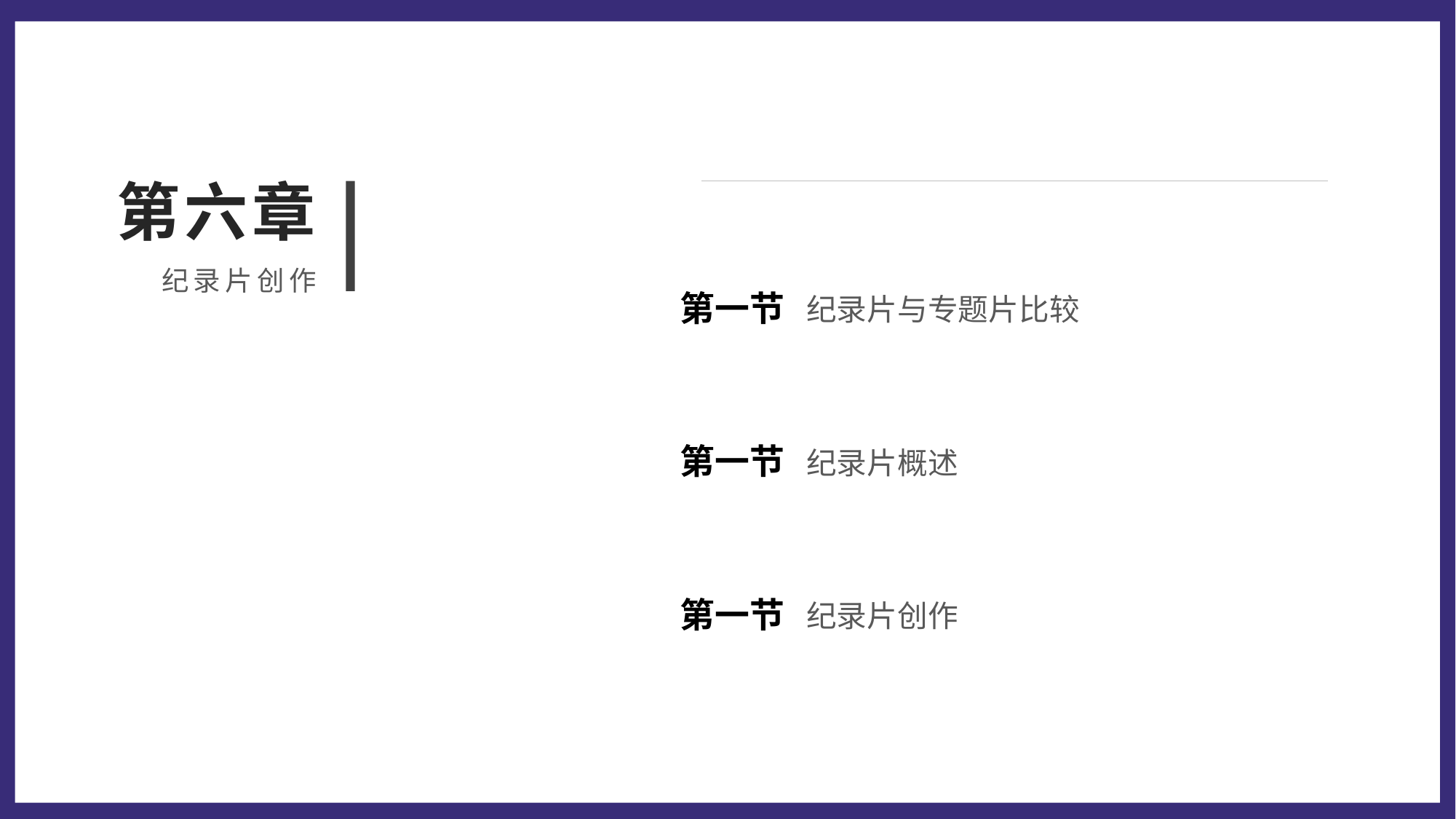

第六章

纪录片与专题片比较
纪录片创作
第一节
纪录片概述
第一节
纪录片创作
第一节